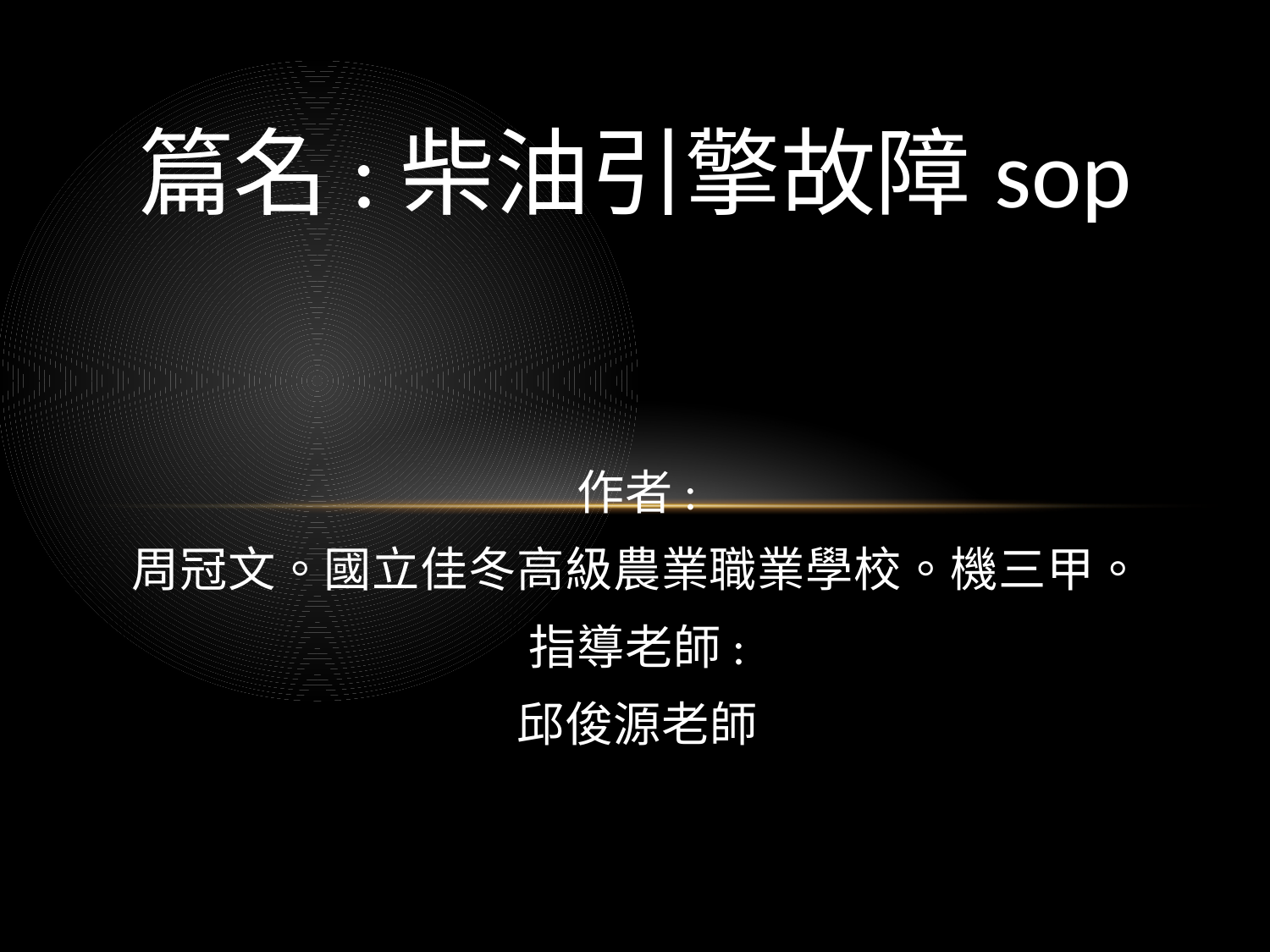

篇名:柴油引擎故障sop
作者:
周冠文。國立佳冬高級農業職業學校。機三甲。
指導老師:
邱俊源老師